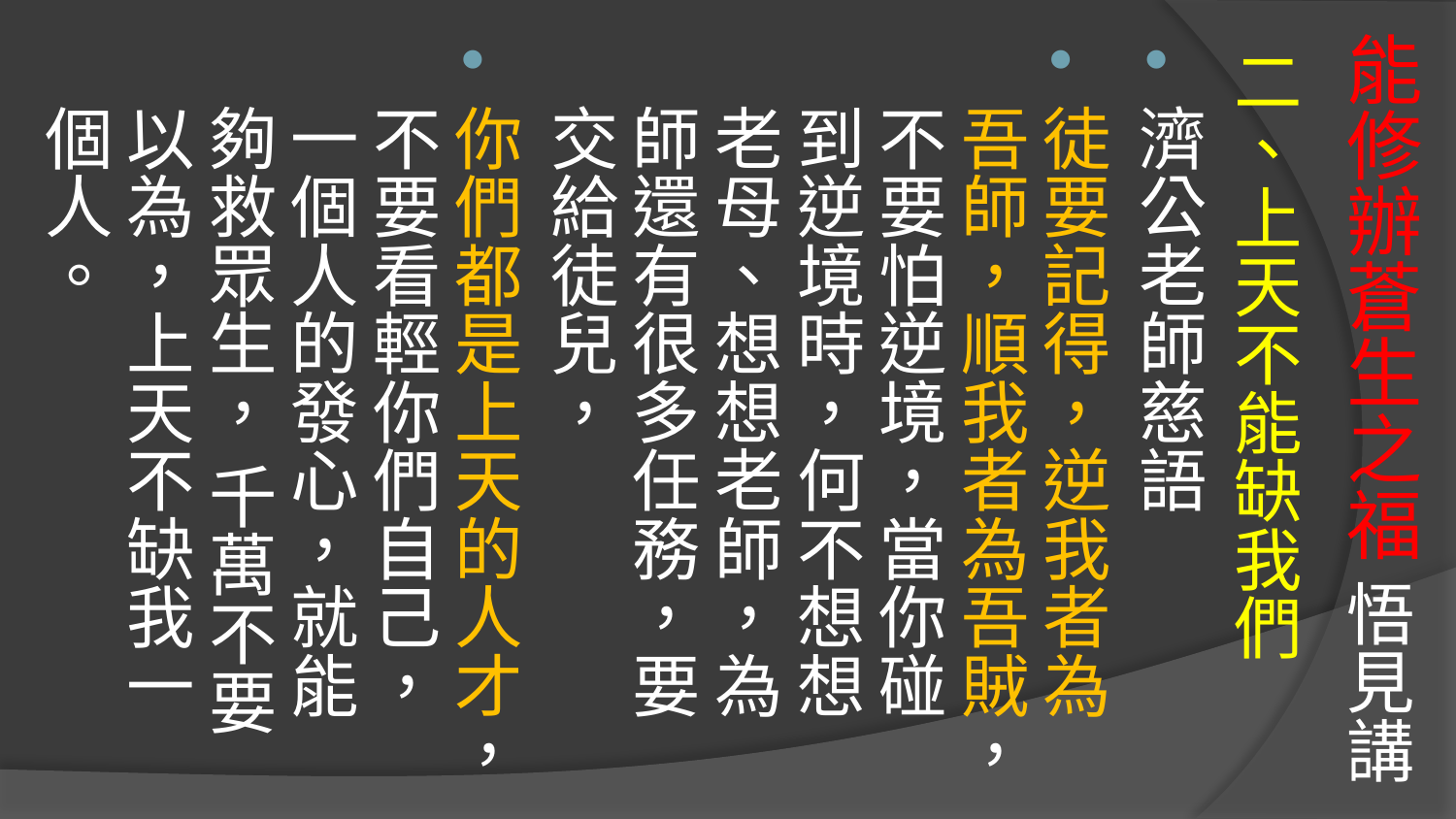

# 能修辦蒼生之福 悟見講
二、上天不能缺我們
濟公老師慈語
徒要記得，逆我者為吾師，順我者為吾賊，不要怕逆境，當你碰到逆境時，何不想想老母、想想老師，為師還有很多任務，要交給徒兒，
你們都是上天的人才，不要看輕你們自己，一個人的發心，就能夠救眾生， 千萬不要以為，上天不缺我一個人。